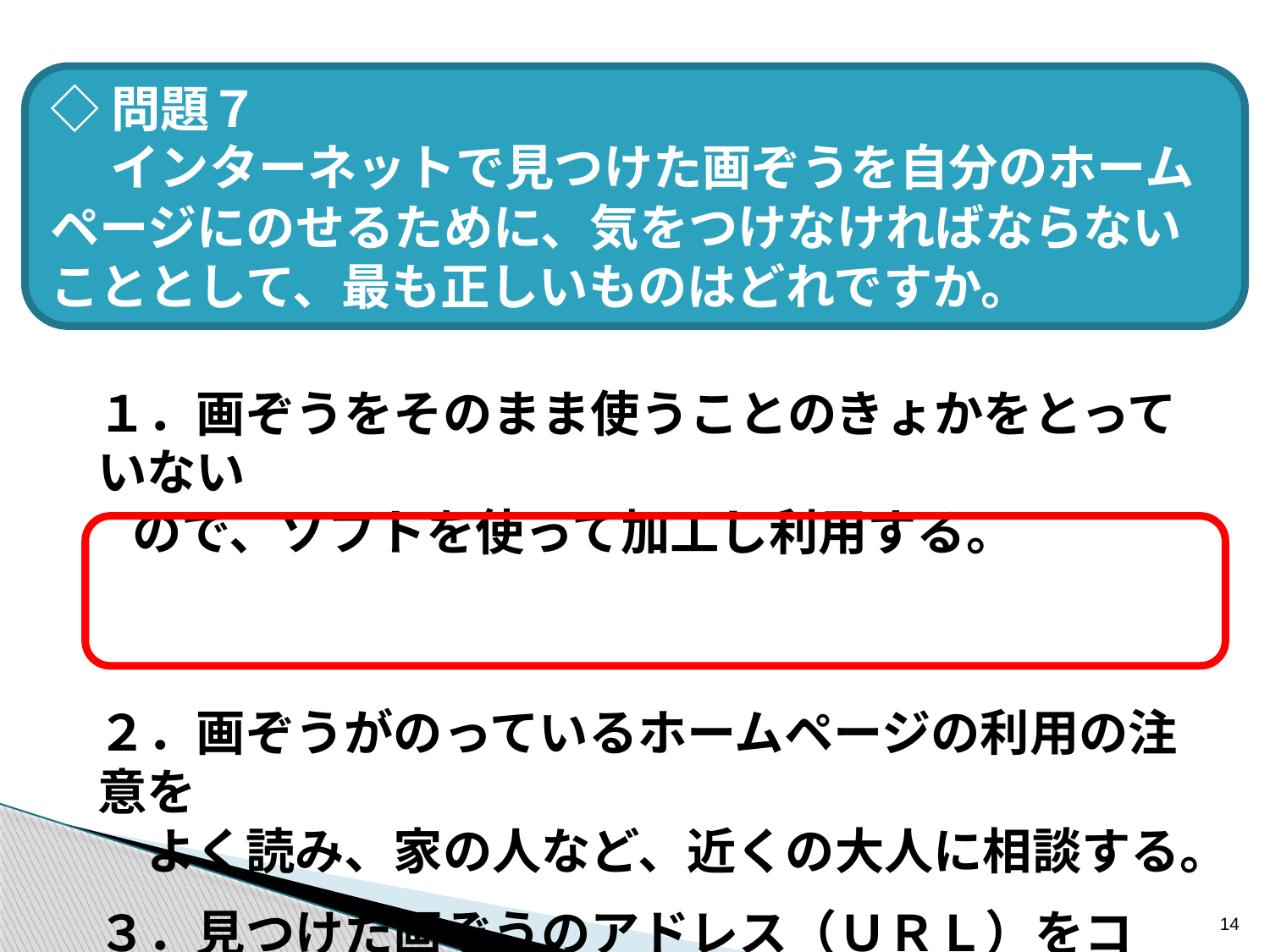

◇問題７
　 インターネットで見つけた画ぞうを自分のホームページにのせるために、気をつけなければならないこととして、最も正しいものはどれですか。
１．画ぞうをそのまま使うことのきょかをとっていない
  ので、ソフトを使って加工し利用する。

２．画ぞうがのっているホームページの利用の注意を
　よく読み、家の人など、近くの大人に相談する。

３．見つけた画ぞうのアドレス（ＵＲＬ）をコピーして、
  自分のホームページなどにのせておいてもかまわ
　ない。

14